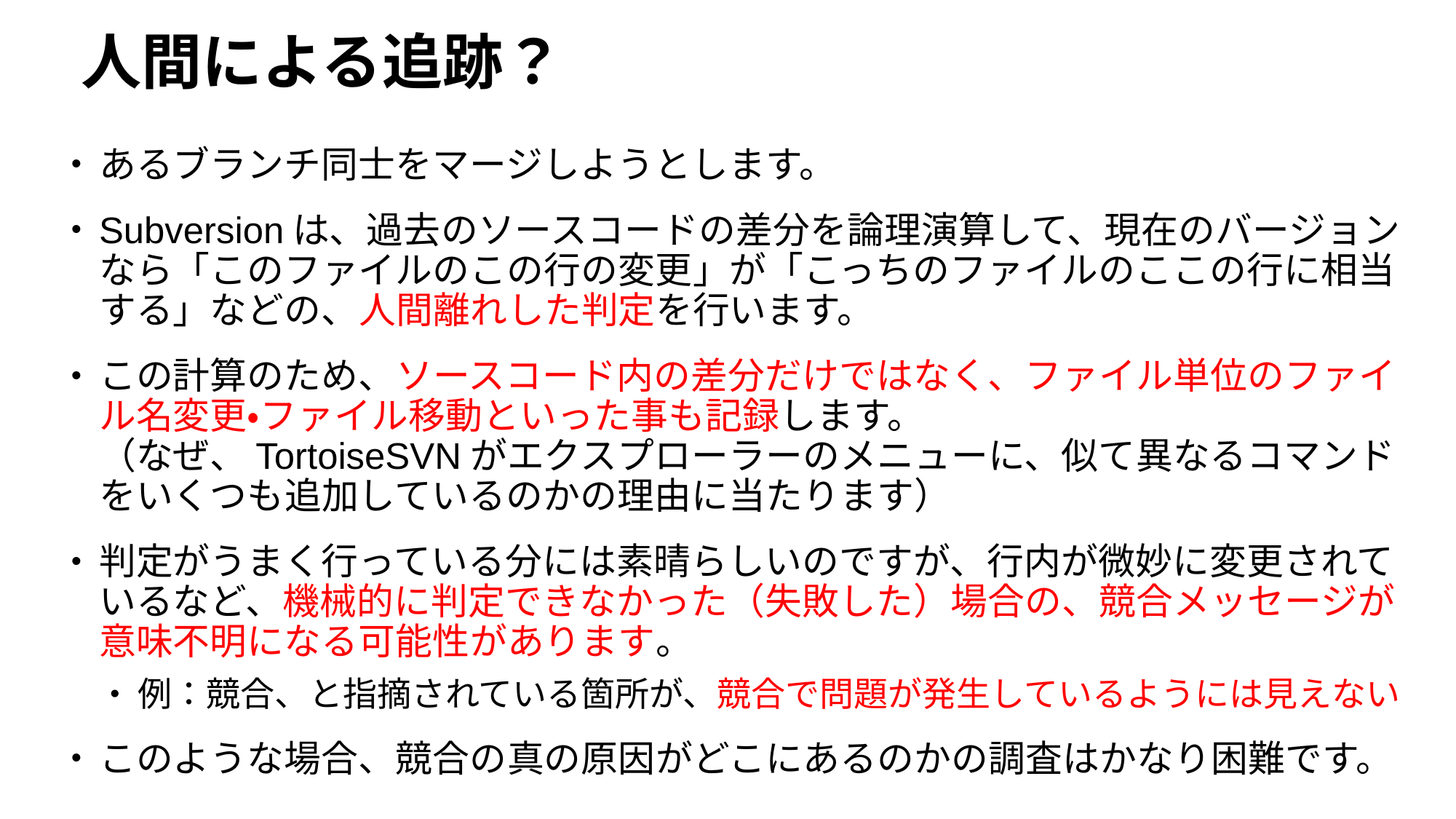

# 人間による追跡？
あるブランチ同士をマージしようとします。
Subversionは、過去のソースコードの差分を論理演算して、現在のバージョンなら「このファイルのこの行の変更」が「こっちのファイルのここの行に相当する」などの、人間離れした判定を行います。
この計算のため、ソースコード内の差分だけではなく、ファイル単位のファイル名変更・ファイル移動といった事も記録します。
（なぜ、TortoiseSVNがエクスプローラーのメニューに、似て異なるコマンドをいくつも追加しているのかの理由に当たります）
判定がうまく行っている分には素晴らしいのですが、行内が微妙に変更されているなど、機械的に判定できなかった（失敗した）場合の、競合メッセージが意味不明になる可能性があります。
例：競合、と指摘されている箇所が、競合で問題が発生しているようには見えない
このような場合、競合の真の原因がどこにあるのかの調査はかなり困難です。